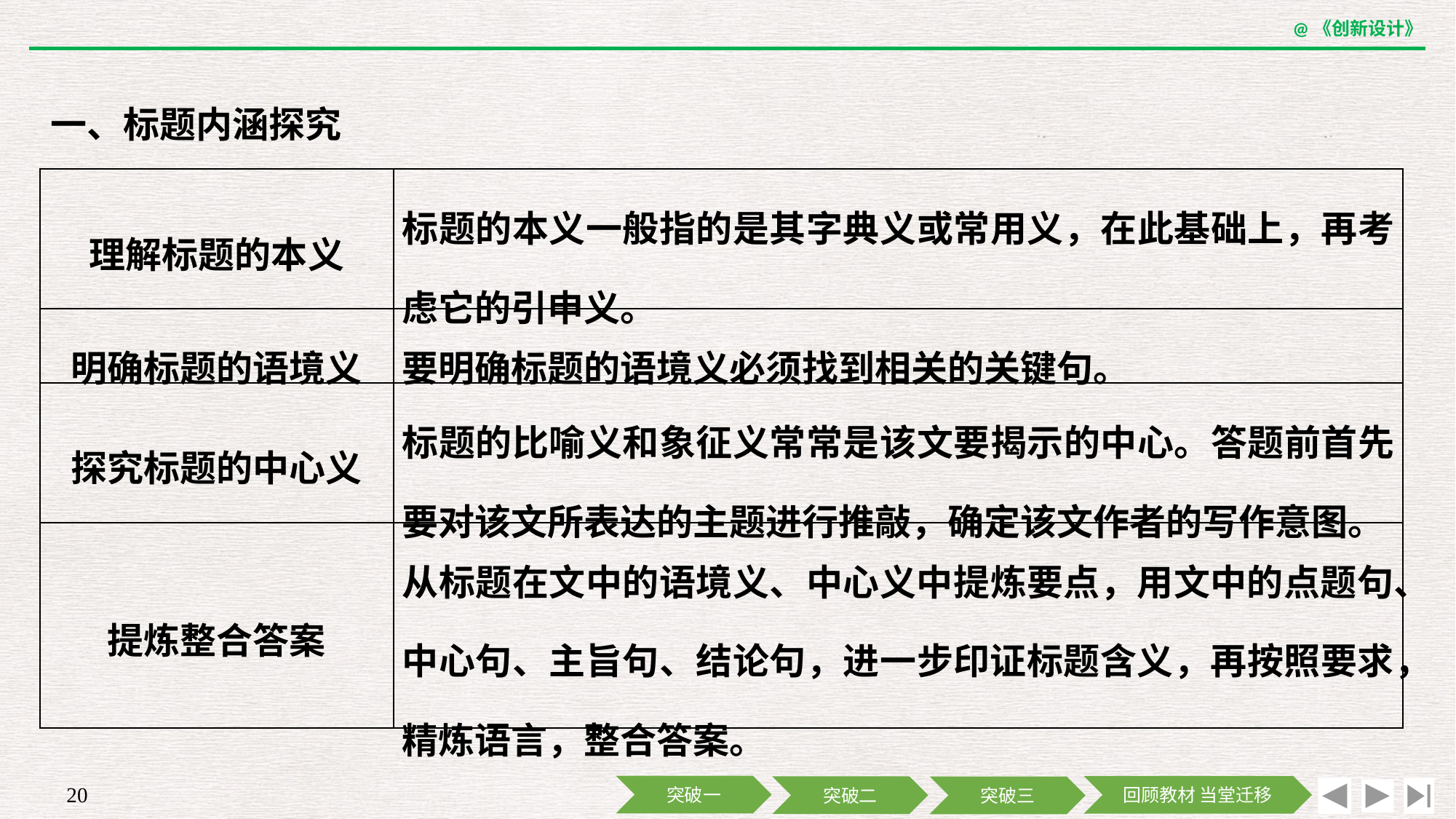

一、标题内涵探究
| 理解标题的本义 | 标题的本义一般指的是其字典义或常用义，在此基础上，再考虑它的引申义。 |
| --- | --- |
| 明确标题的语境义 | 要明确标题的语境义必须找到相关的关键句。 |
| 探究标题的中心义 | 标题的比喻义和象征义常常是该文要揭示的中心。答题前首先要对该文所表达的主题进行推敲，确定该文作者的写作意图。 |
| 提炼整合答案 | 从标题在文中的语境义、中心义中提炼要点，用文中的点题句、中心句、主旨句、结论句，进一步印证标题含义，再按照要求，精炼语言，整合答案。 |